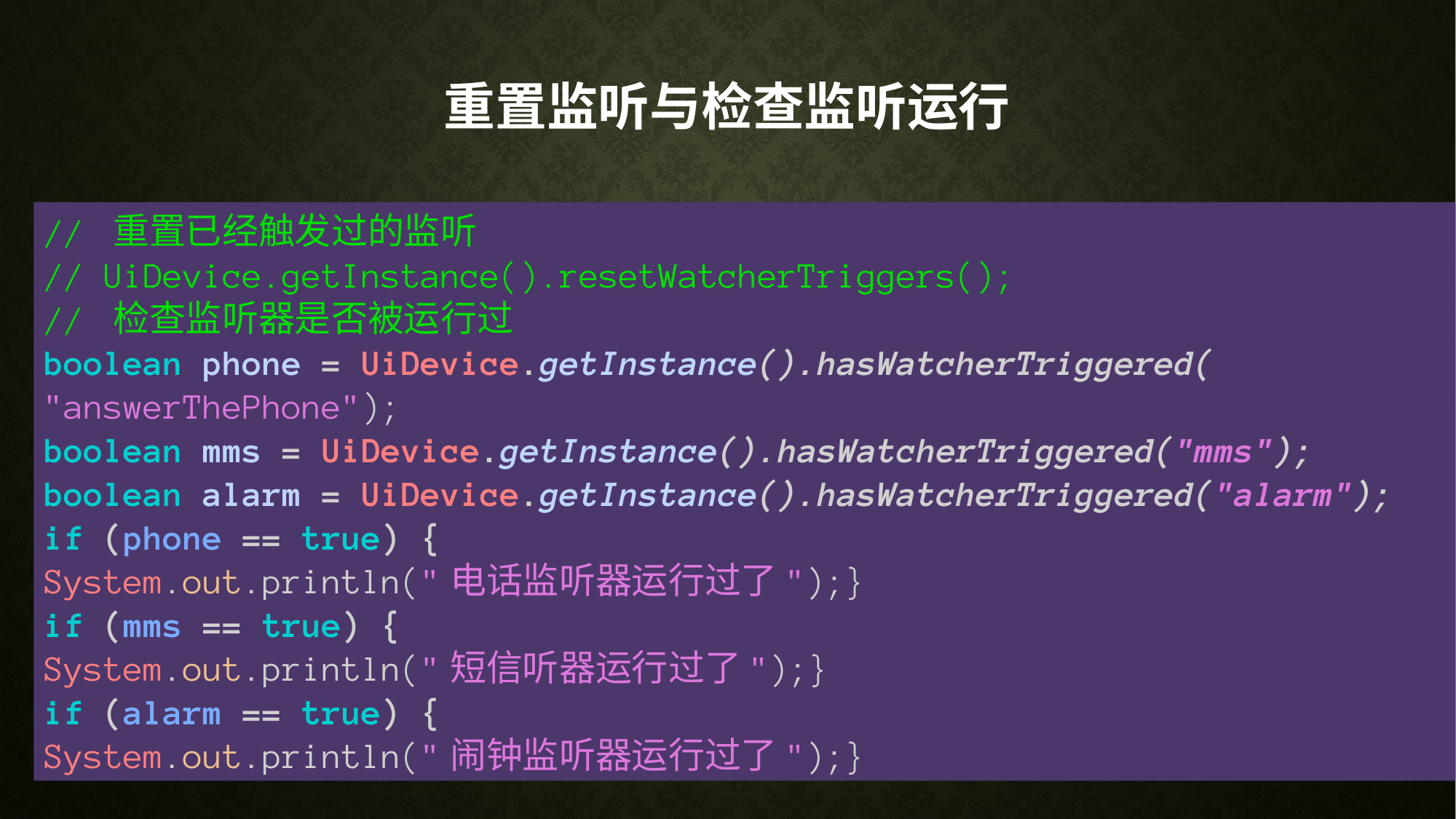

# 重置监听与检查监听运行
// 重置已经触发过的监听
// UiDevice.getInstance().resetWatcherTriggers();
// 检查监听器是否被运行过
boolean phone = UiDevice.getInstance().hasWatcherTriggered(
"answerThePhone");
boolean mms = UiDevice.getInstance().hasWatcherTriggered("mms");
boolean alarm = UiDevice.getInstance().hasWatcherTriggered("alarm");
if (phone == true) {
System.out.println("电话监听器运行过了");}
if (mms == true) {
System.out.println("短信听器运行过了");}
if (alarm == true) {
System.out.println("闹钟监听器运行过了");}